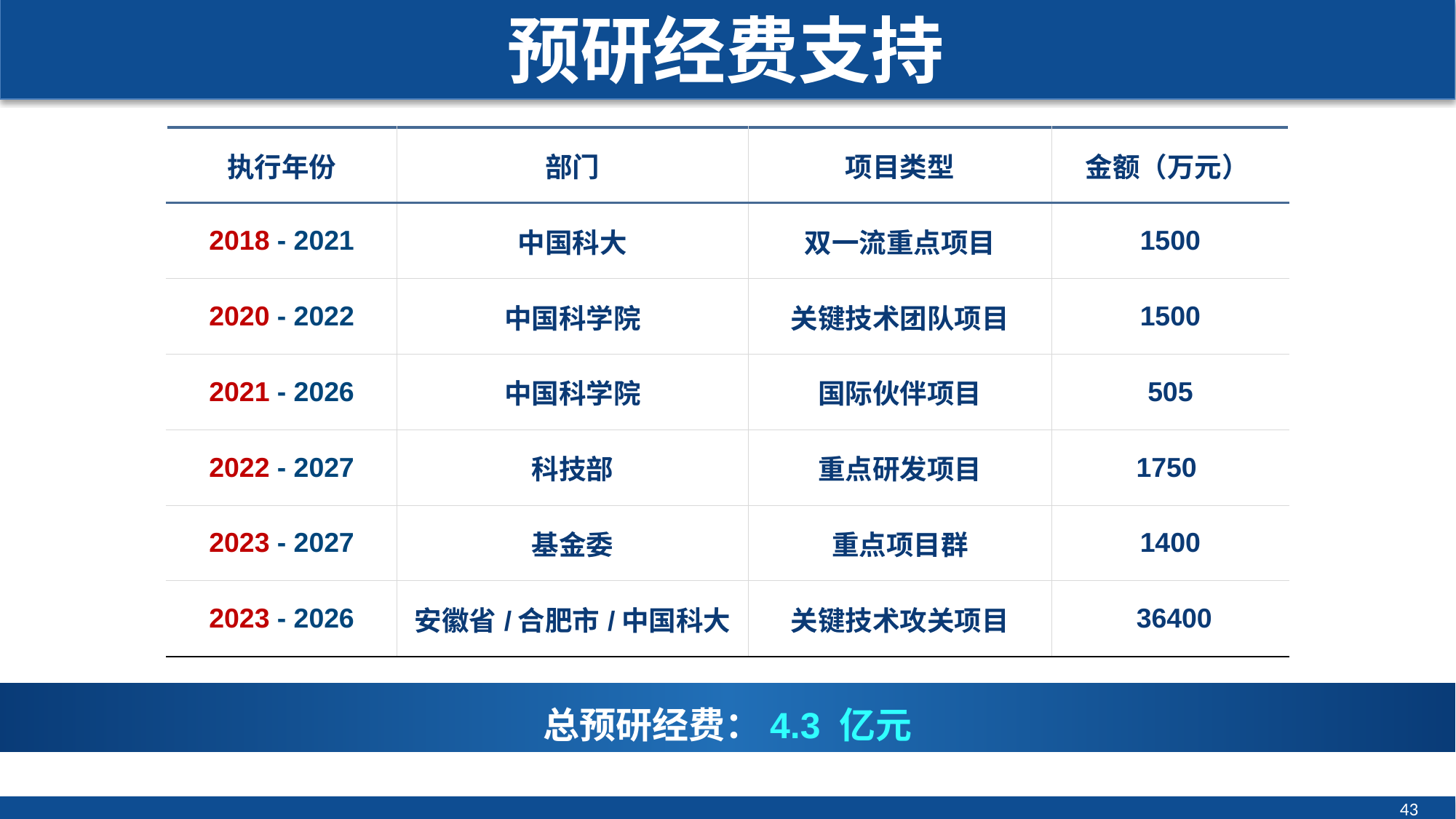

# 预研经费支持
| 执行年份 | 部门 | 项目类型 | 金额（万元） |
| --- | --- | --- | --- |
| 2018 - 2021 | 中国科大 | 双一流重点项目 | 1500 |
| 2020 - 2022 | 中国科学院 | 关键技术团队项目 | 1500 |
| 2021 - 2026 | 中国科学院 | 国际伙伴项目 | 505 |
| 2022 - 2027 | 科技部 | 重点研发项目 | 1750 |
| 2023 - 2027 | 基金委 | 重点项目群 | 1400 |
| 2023 - 2026 | 安徽省/合肥市/中国科大 | 关键技术攻关项目 | 36400 |

总预研经费：4.3 亿元